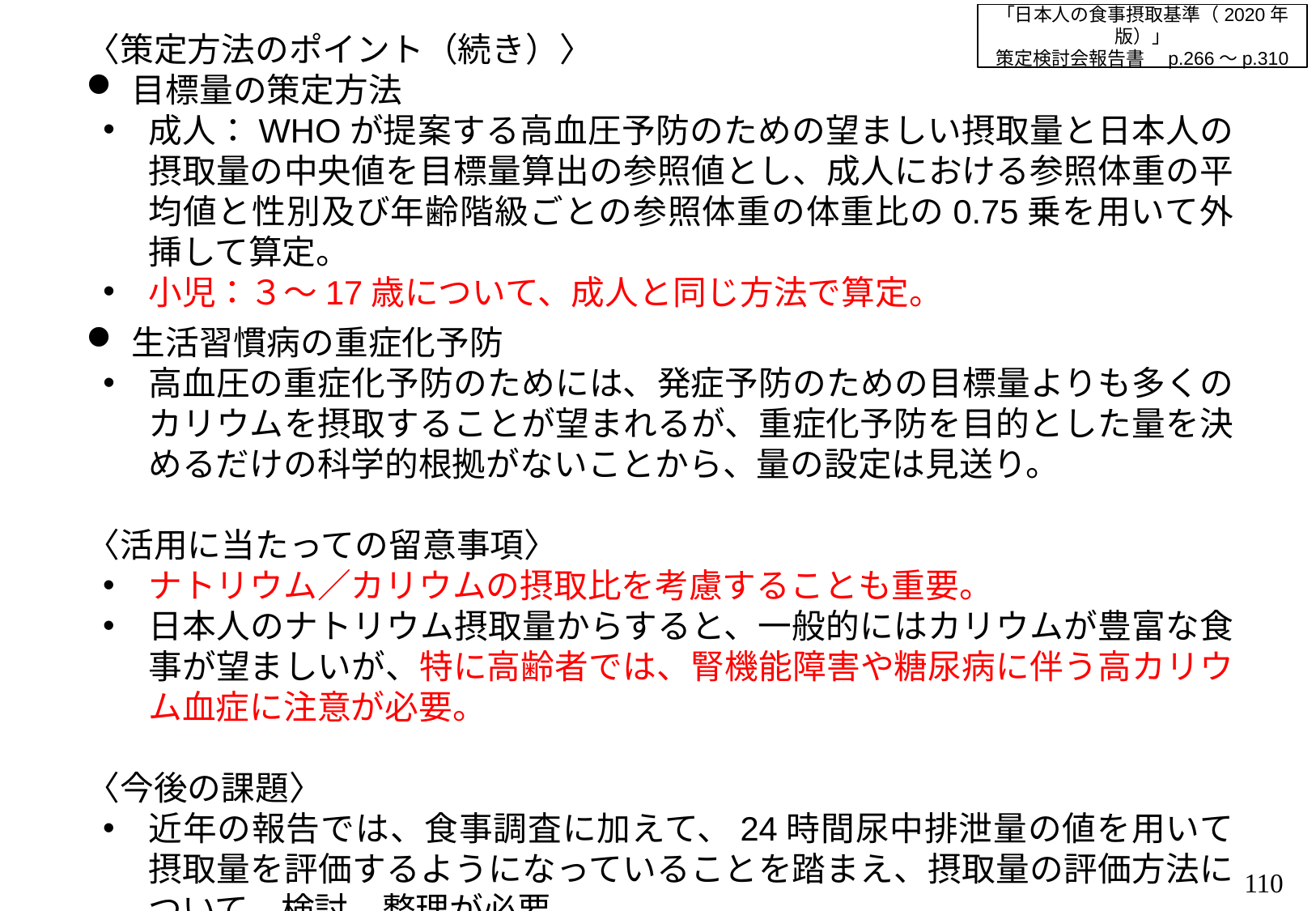

「日本人の食事摂取基準（2020年版）」
策定検討会報告書　p.266～p.310
〈策定方法のポイント（続き）〉
目標量の策定方法
成人：WHOが提案する高血圧予防のための望ましい摂取量と日本人の摂取量の中央値を目標量算出の参照値とし、成人における参照体重の平均値と性別及び年齢階級ごとの参照体重の体重比の0.75乗を用いて外挿して算定。
小児：３～17歳について、成人と同じ方法で算定。
生活習慣病の重症化予防
高血圧の重症化予防のためには、発症予防のための目標量よりも多くのカリウムを摂取することが望まれるが、重症化予防を目的とした量を決めるだけの科学的根拠がないことから、量の設定は見送り。

〈活用に当たっての留意事項〉
ナトリウム／カリウムの摂取比を考慮することも重要。
日本人のナトリウム摂取量からすると、一般的にはカリウムが豊富な食事が望ましいが、特に高齢者では、腎機能障害や糖尿病に伴う高カリウム血症に注意が必要。

〈今後の課題〉
近年の報告では、食事調査に加えて、24時間尿中排泄量の値を用いて摂取量を評価するようになっていることを踏まえ、摂取量の評価方法について、検討、整理が必要。
110